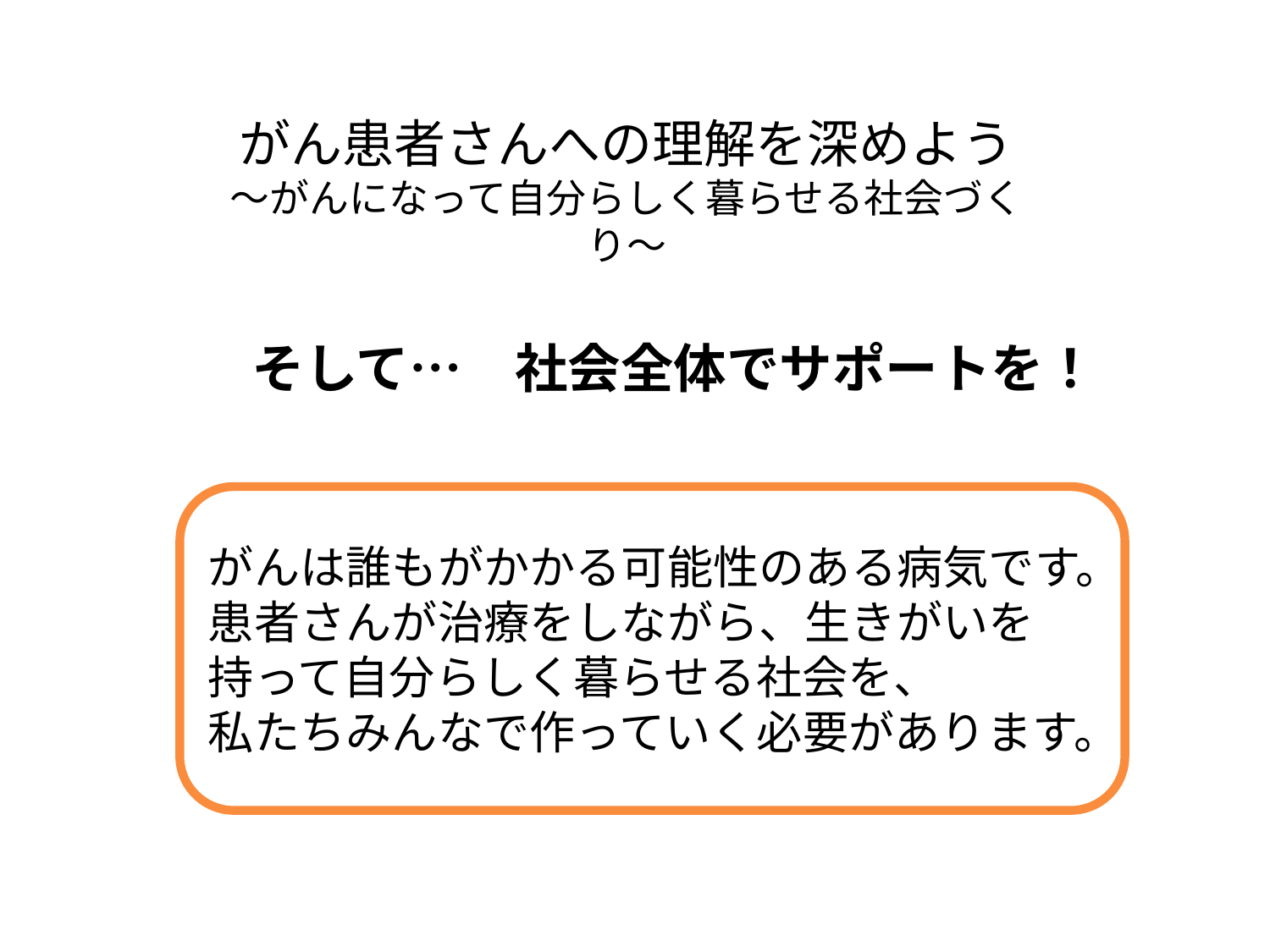

がん患者さんへの理解を深めよう
～がんになって自分らしく暮らせる社会づくり～
そして…　社会全体でサポートを！
がんは誰もがかかる可能性のある病気です。
患者さんが治療をしながら、生きがいを持って自分らしく暮らせる社会を、
私たちみんなで作っていく必要があります。